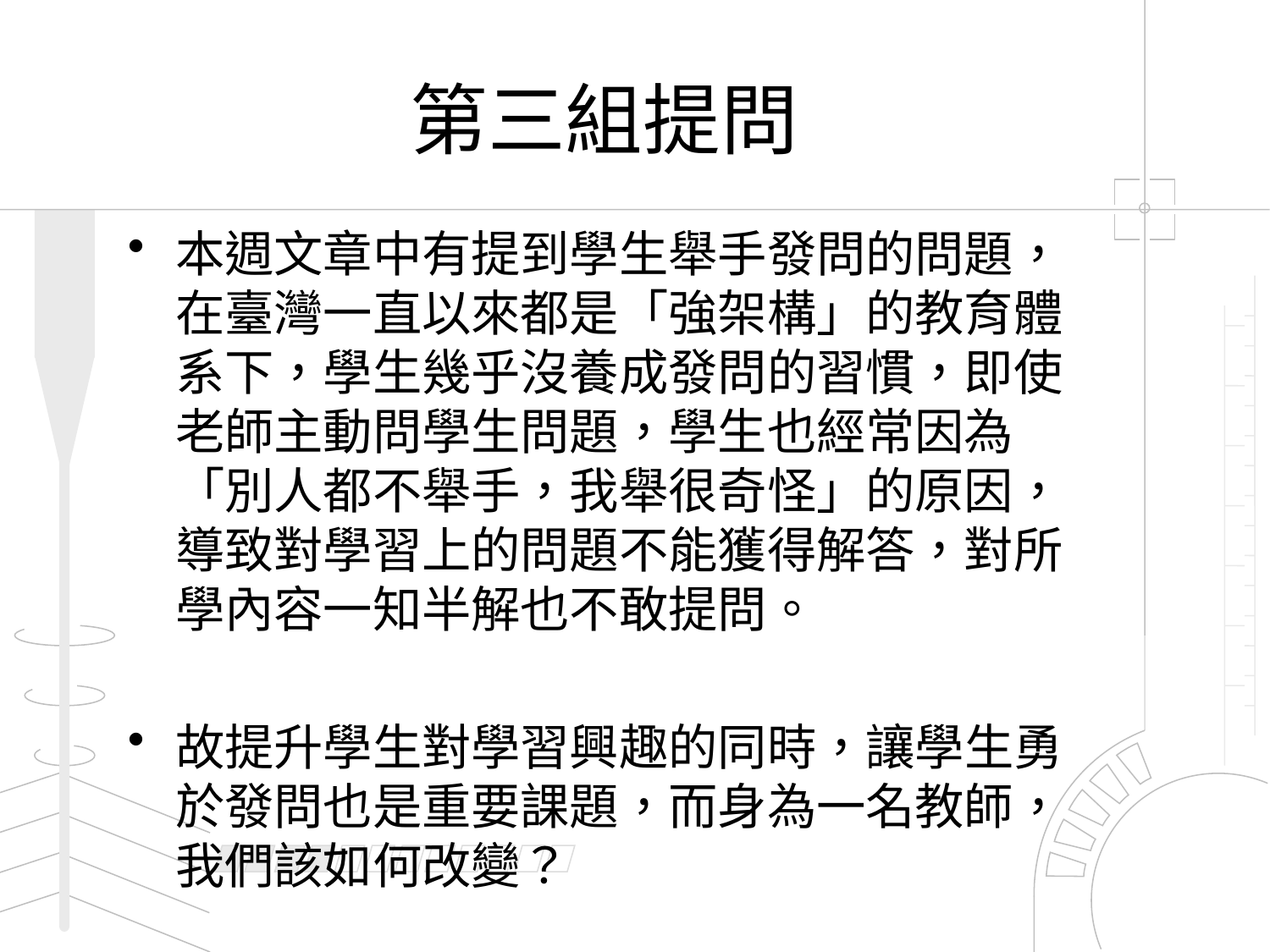

# 第三組提問
本週文章中有提到學生舉手發問的問題，在臺灣一直以來都是「強架構」的教育體系下，學生幾乎沒養成發問的習慣，即使老師主動問學生問題，學生也經常因為「別人都不舉手，我舉很奇怪」的原因，導致對學習上的問題不能獲得解答，對所學內容一知半解也不敢提問。

故提升學生對學習興趣的同時，讓學生勇於發問也是重要課題，而身為一名教師，我們該如何改變？